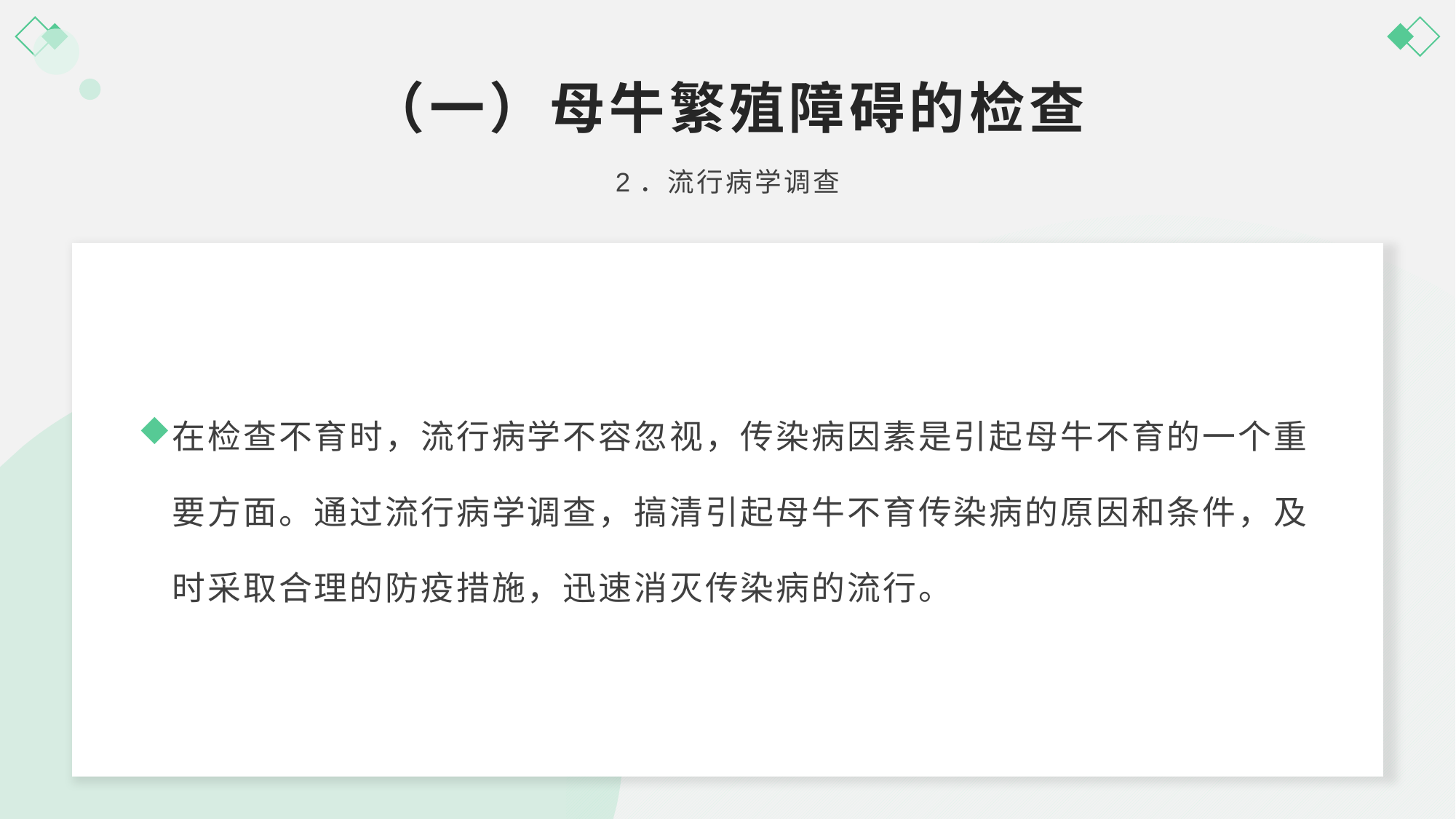

（一）母牛繁殖障碍的检查

2．流行病学调查

在检查不育时，流行病学不容忽视，传染病因素是引起母牛不育的一个重要方面。通过流行病学调查，搞清引起母牛不育传染病的原因和条件，及时采取合理的防疫措施，迅速消灭传染病的流行。